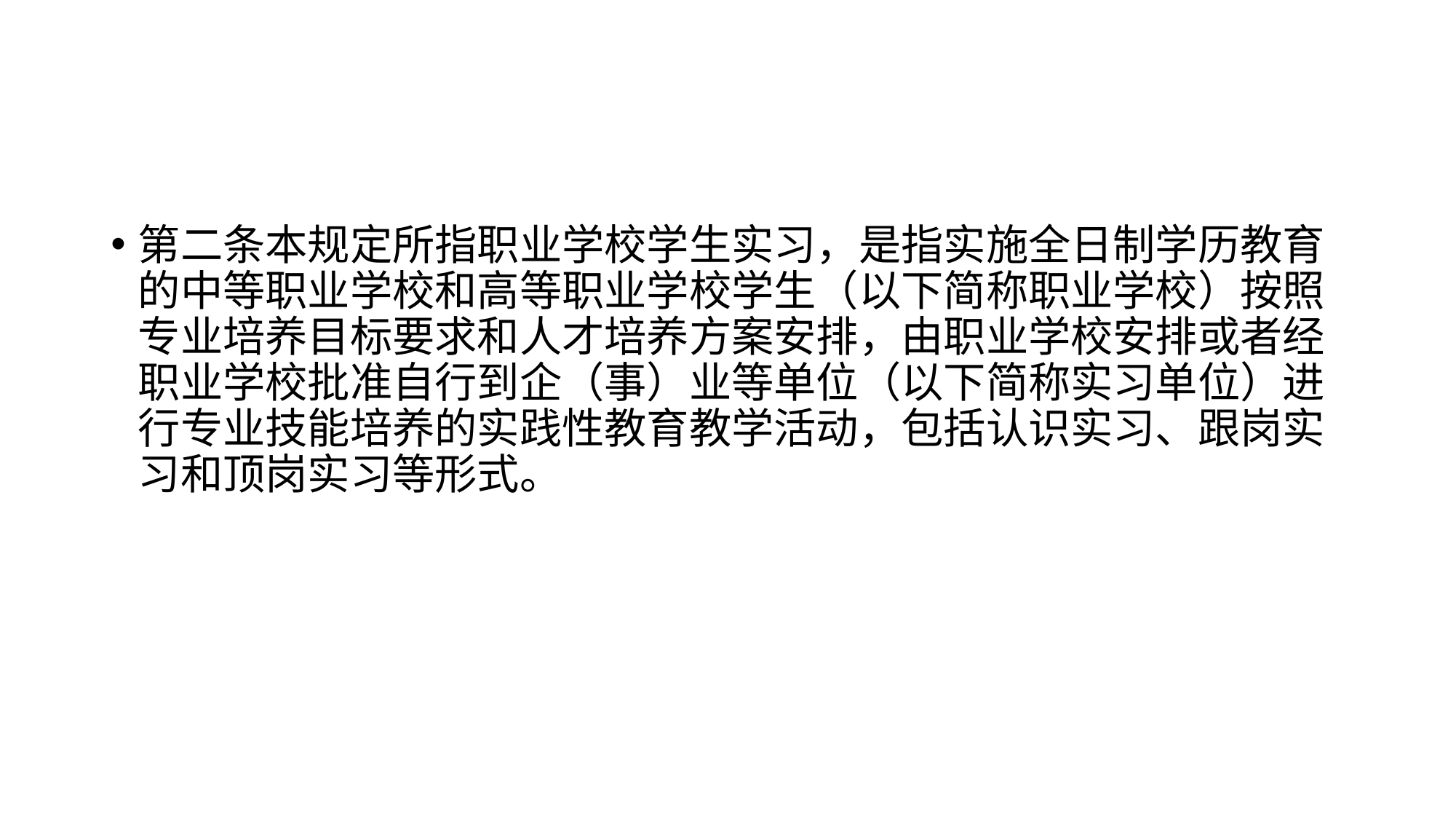

#
第二条本规定所指职业学校学生实习，是指实施全日制学历教育的中等职业学校和高等职业学校学生（以下简称职业学校）按照专业培养目标要求和人才培养方案安排，由职业学校安排或者经职业学校批准自行到企（事）业等单位（以下简称实习单位）进行专业技能培养的实践性教育教学活动，包括认识实习、跟岗实习和顶岗实习等形式。